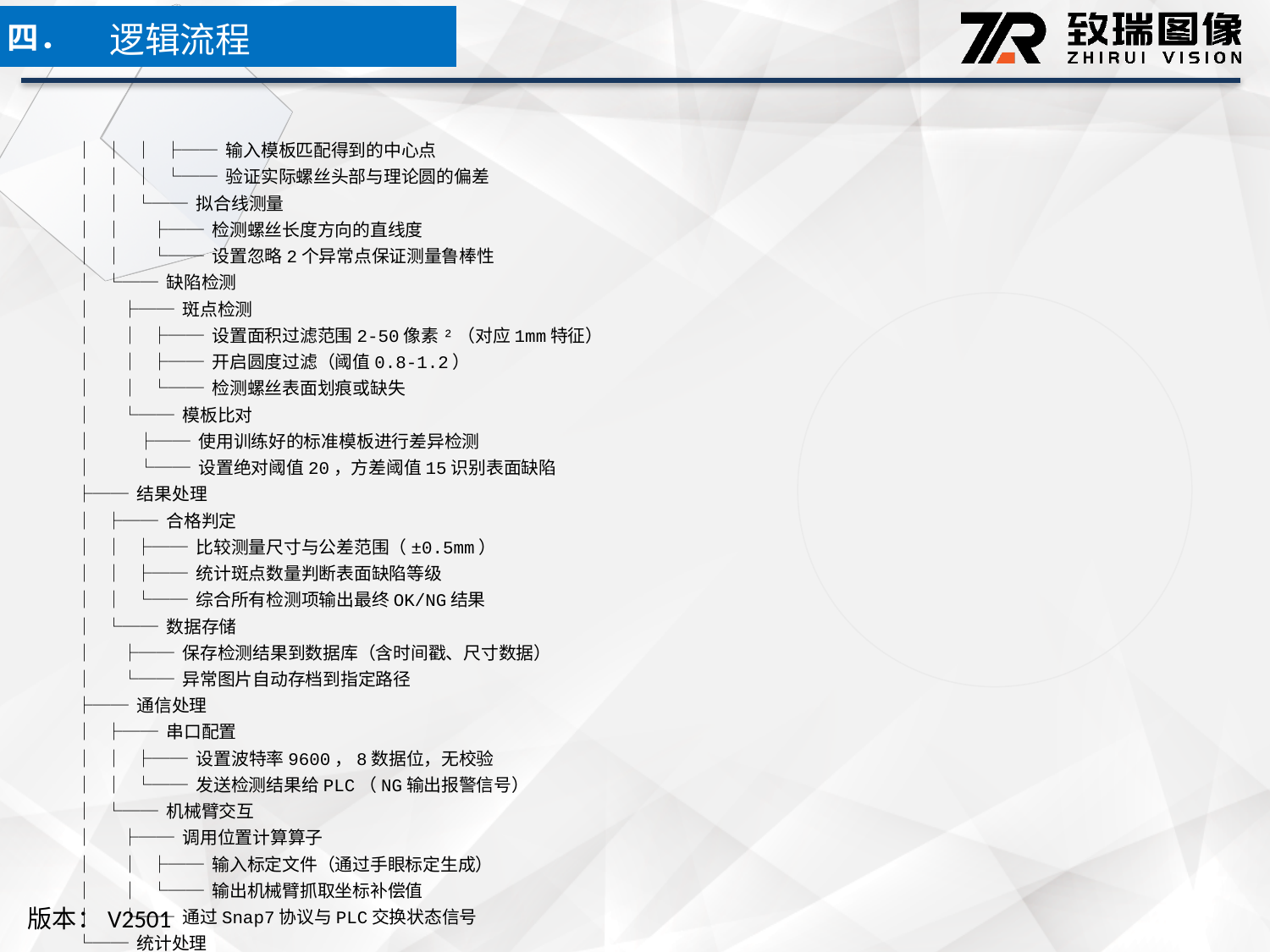

逻辑流程
四．

│   │   │   ├── 输入模板匹配得到的中心点
│   │   │   └── 验证实际螺丝头部与理论圆的偏差
│   │   └── 拟合线测量
│   │       ├── 检测螺丝长度方向的直线度
│   │       └── 设置忽略2个异常点保证测量鲁棒性
│   └── 缺陷检测
│       ├── 斑点检测
│       │   ├── 设置面积过滤范围2-50像素²（对应1mm特征）
│       │   ├── 开启圆度过滤（阈值0.8-1.2）
│       │   └── 检测螺丝表面划痕或缺失
│       └── 模板比对
│           ├── 使用训练好的标准模板进行差异检测
│           └── 设置绝对阈值20，方差阈值15识别表面缺陷
├── 结果处理
│   ├── 合格判定
│   │   ├── 比较测量尺寸与公差范围（±0.5mm）
│   │   ├── 统计斑点数量判断表面缺陷等级
│   │   └── 综合所有检测项输出最终OK/NG结果
│   └── 数据存储
│       ├── 保存检测结果到数据库（含时间戳、尺寸数据）
│       └── 异常图片自动存档到指定路径
├── 通信处理
│   ├── 串口配置
│   │   ├── 设置波特率9600，8数据位，无校验
│   │   └── 发送检测结果给PLC（NG输出报警信号）
│   └── 机械臂交互
│       ├── 调用位置计算算子
│       │   ├── 输入标定文件（通过手眼标定生成）
│       │   └── 输出机械臂抓取坐标补偿值
│       └── 通过Snap7协议与PLC交换状态信号
└── 统计处理
    ├── CPK统计
    │   ├── 收集连续100次检测的尺寸数据
    │   └── 计算过程能力指数(CPK)监控工艺稳定性
    └── 实时数据显示
        ├── 在自定义界面显示当前检测结果（OK/NG指示灯）
        └── 柱状图展示尺寸分布直方图